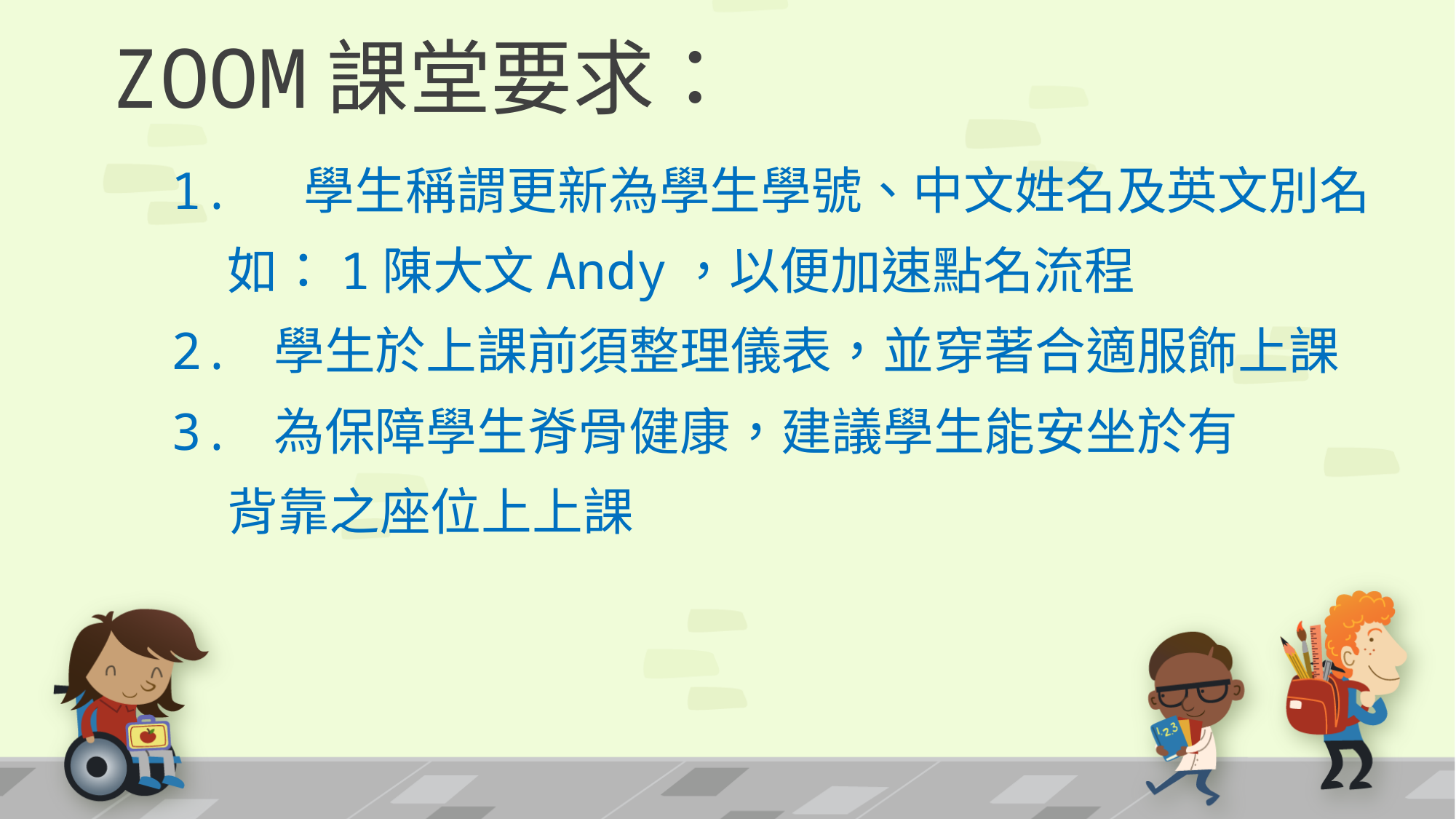

# ZOOM課堂要求：
1.  學生稱謂更新為學生學號、中文姓名及英文別名
    如：1陳大文Andy，以便加速點名流程
2. 學生於上課前須整理儀表，並穿著合適服飾上課
3. 為保障學生脊骨健康，建議學生能安坐於有
    背靠之座位上上課